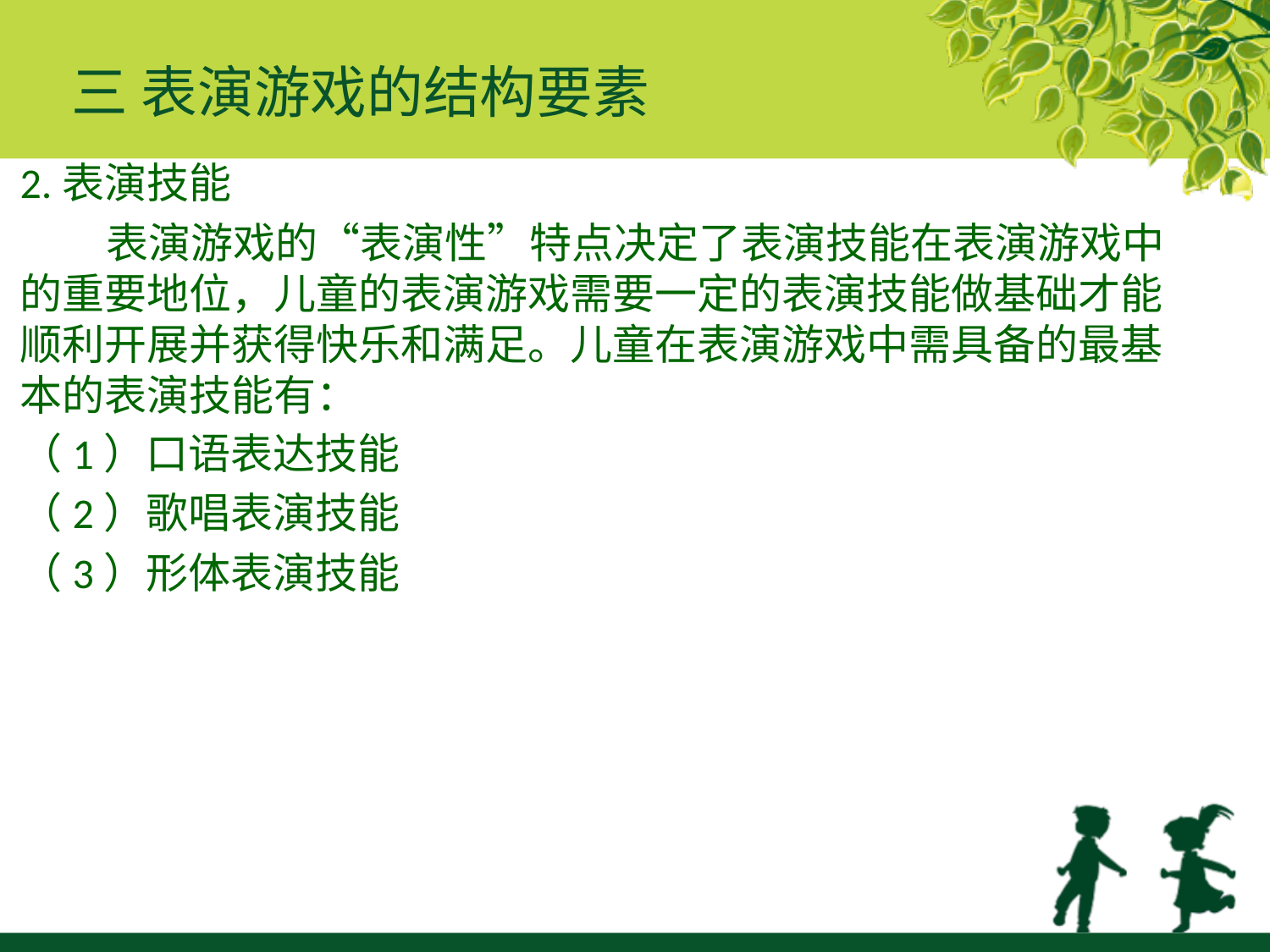

# 三 表演游戏的结构要素
2.表演技能
        表演游戏的“表演性”特点决定了表演技能在表演游戏中的重要地位，儿童的表演游戏需要一定的表演技能做基础才能顺利开展并获得快乐和满足。儿童在表演游戏中需具备的最基本的表演技能有：
（1）口语表达技能
（2）歌唱表演技能
（3）形体表演技能